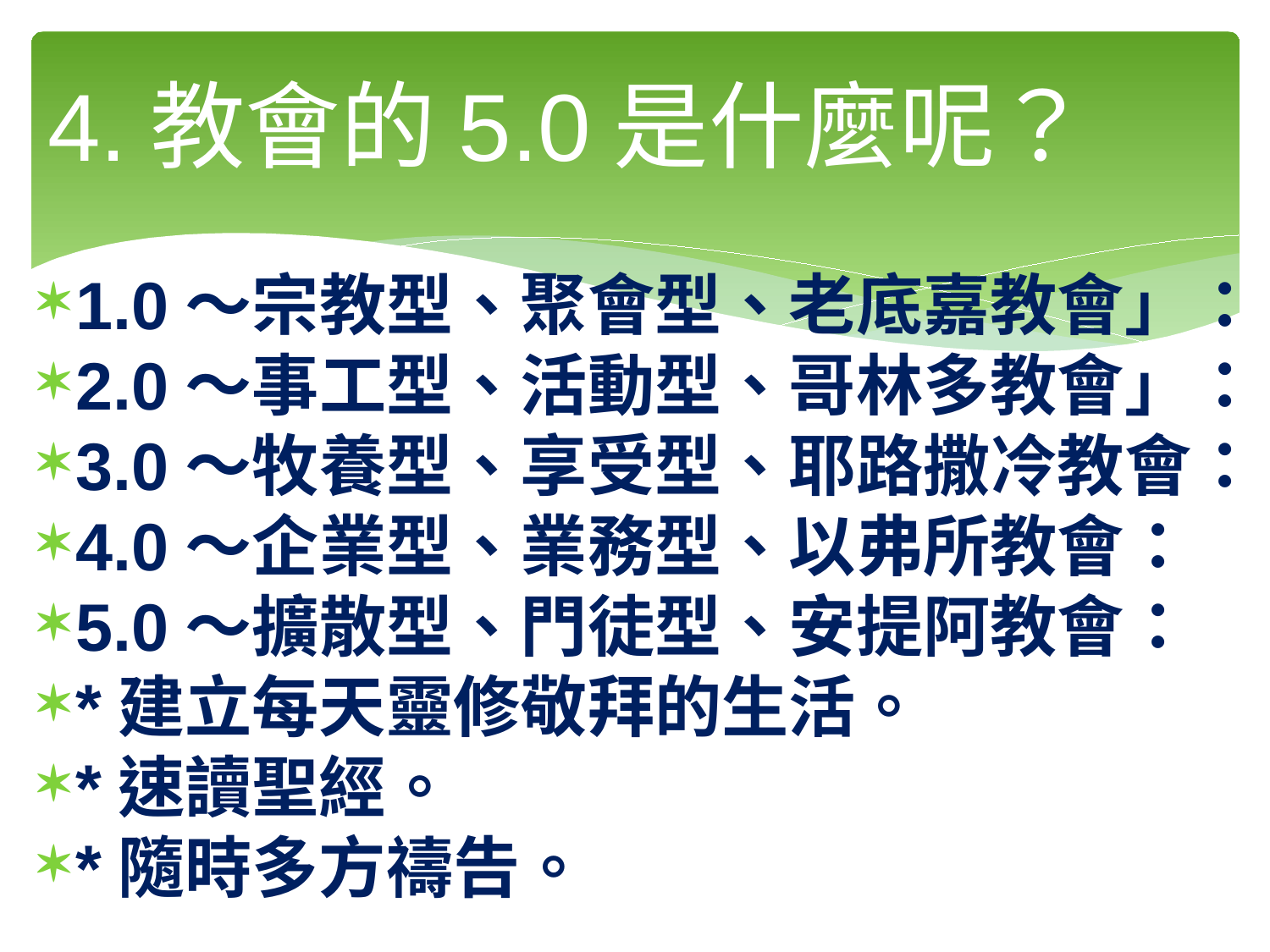

# 4.教會的5.0是什麼呢？
1.0～宗教型、聚會型、老底嘉教會」：
2.0～事工型、活動型、哥林多教會」：
3.0～牧養型、享受型、耶路撒冷教會：
4.0～企業型、業務型、以弗所教會：
5.0～擴散型、門徒型、安提阿教會：
*建立每天靈修敬拜的生活。
*速讀聖經。
*隨時多方禱告。